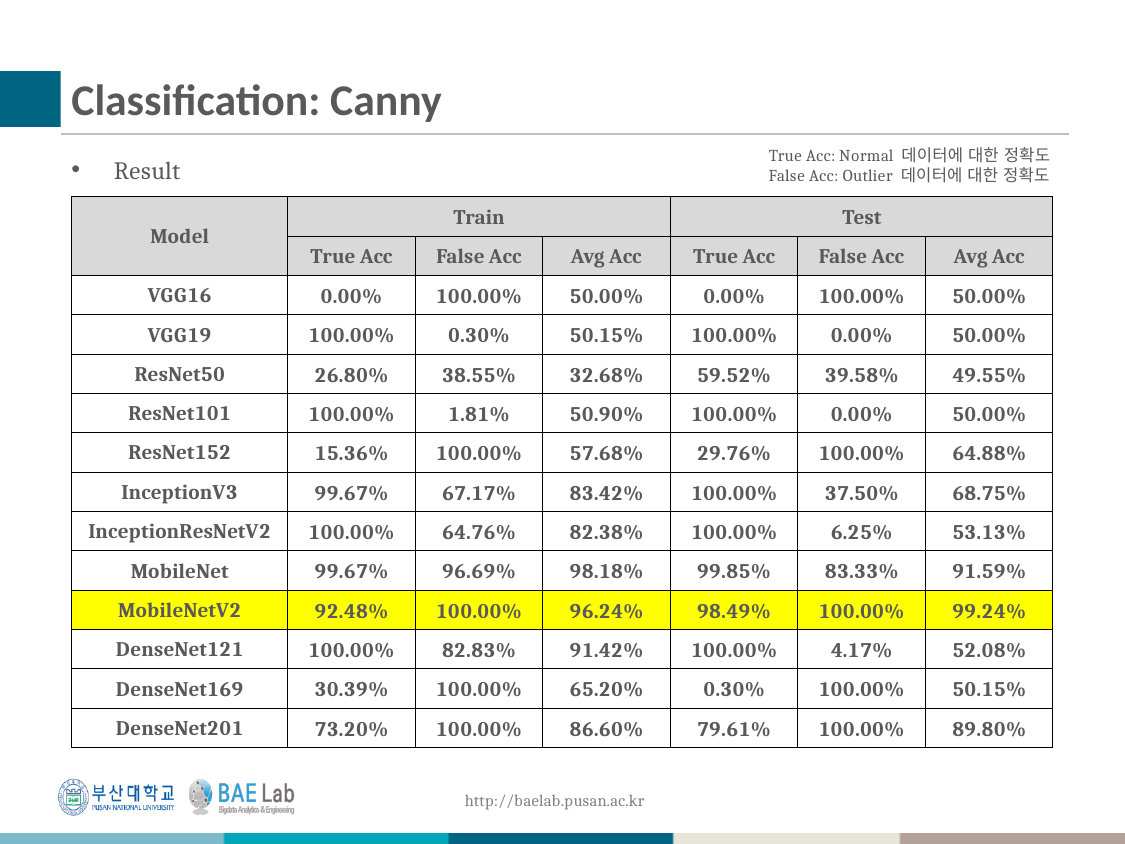

# Classification: Canny
True Acc: Normal 데이터에 대한 정확도
False Acc: Outlier 데이터에 대한 정확도
Result
| Model | Train |  |  | Test |  |  |
| --- | --- | --- | --- | --- | --- | --- |
|  | True Acc | False Acc | Avg Acc | True Acc | False Acc | Avg Acc |
| VGG16 | 0.00% | 100.00% | 50.00% | 0.00% | 100.00% | 50.00% |
| VGG19 | 100.00% | 0.30% | 50.15% | 100.00% | 0.00% | 50.00% |
| ResNet50 | 26.80% | 38.55% | 32.68% | 59.52% | 39.58% | 49.55% |
| ResNet101 | 100.00% | 1.81% | 50.90% | 100.00% | 0.00% | 50.00% |
| ResNet152 | 15.36% | 100.00% | 57.68% | 29.76% | 100.00% | 64.88% |
| InceptionV3 | 99.67% | 67.17% | 83.42% | 100.00% | 37.50% | 68.75% |
| InceptionResNetV2 | 100.00% | 64.76% | 82.38% | 100.00% | 6.25% | 53.13% |
| MobileNet | 99.67% | 96.69% | 98.18% | 99.85% | 83.33% | 91.59% |
| MobileNetV2 | 92.48% | 100.00% | 96.24% | 98.49% | 100.00% | 99.24% |
| DenseNet121 | 100.00% | 82.83% | 91.42% | 100.00% | 4.17% | 52.08% |
| DenseNet169 | 30.39% | 100.00% | 65.20% | 0.30% | 100.00% | 50.15% |
| DenseNet201 | 73.20% | 100.00% | 86.60% | 79.61% | 100.00% | 89.80% |